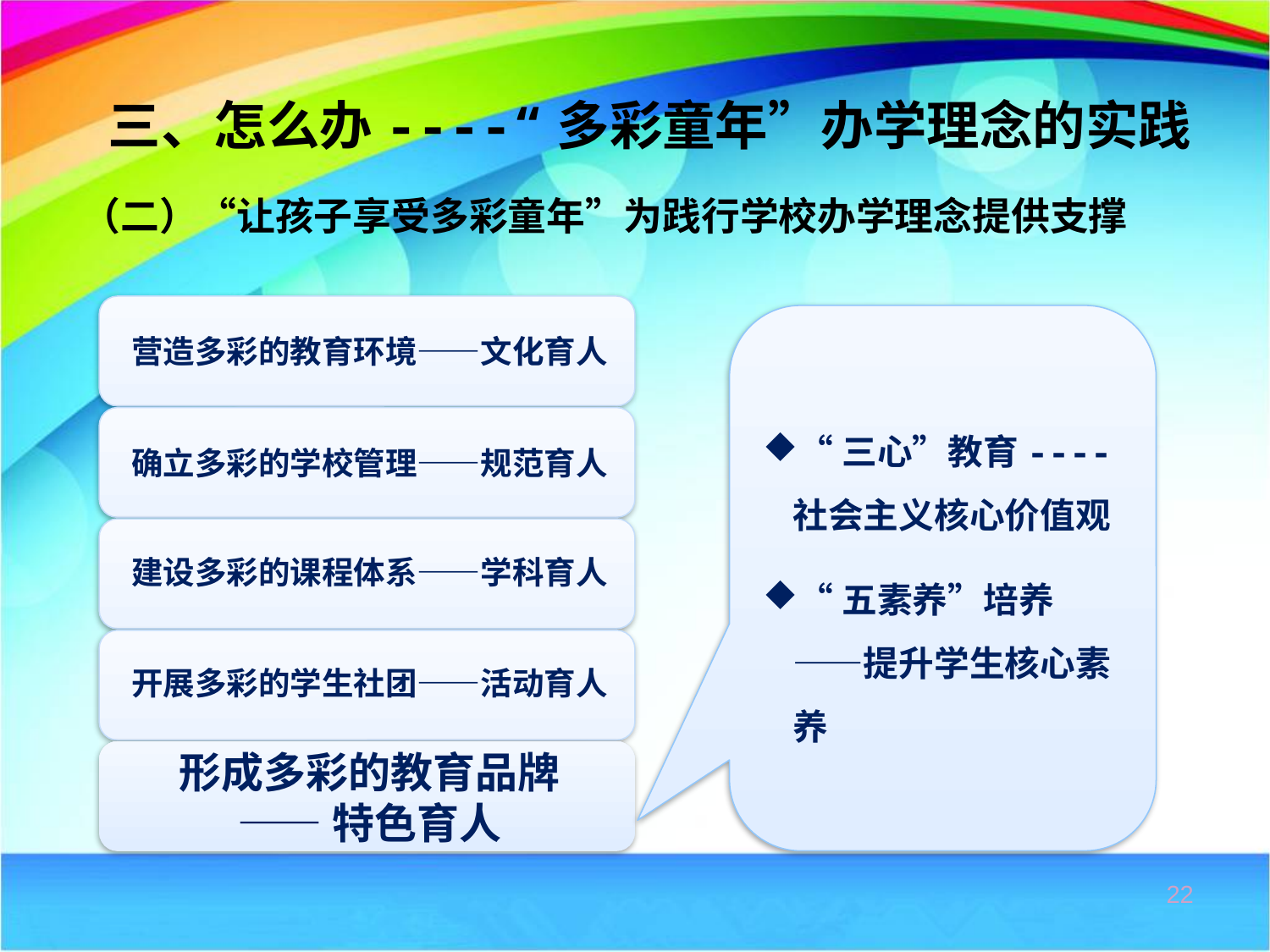

三、怎么办----“多彩童年”办学理念的实践
（二）“让孩子享受多彩童年”为践行学校办学理念提供支撑
营造多彩的教育环境——文化育人
确立多彩的学校管理——规范育人
建设多彩的课程体系——学科育人
开展多彩的学生社团——活动育人
形成多彩的教育品牌
——特色育人
“三心”教育----社会主义核心价值观
“五素养”培养——提升学生核心素养

22